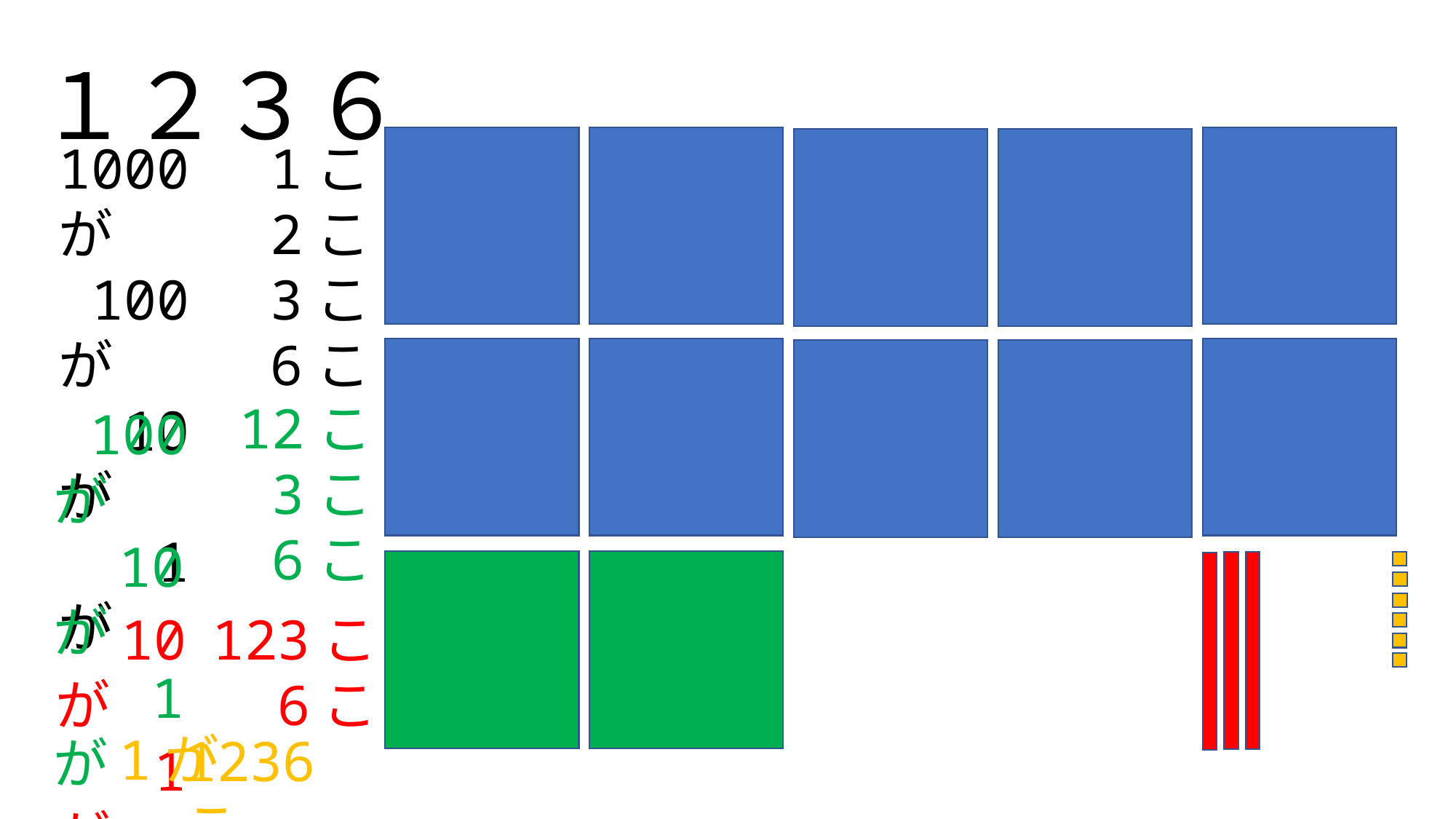

１２３６

 1こ
 2こ
 3こ
 6こ

1000が
 100が
  10が
   1が

 100が
  10が
   1が
12こ
 3こ
 6こ

  10が
   1が
123こ
  6こ

  1が
1236こ